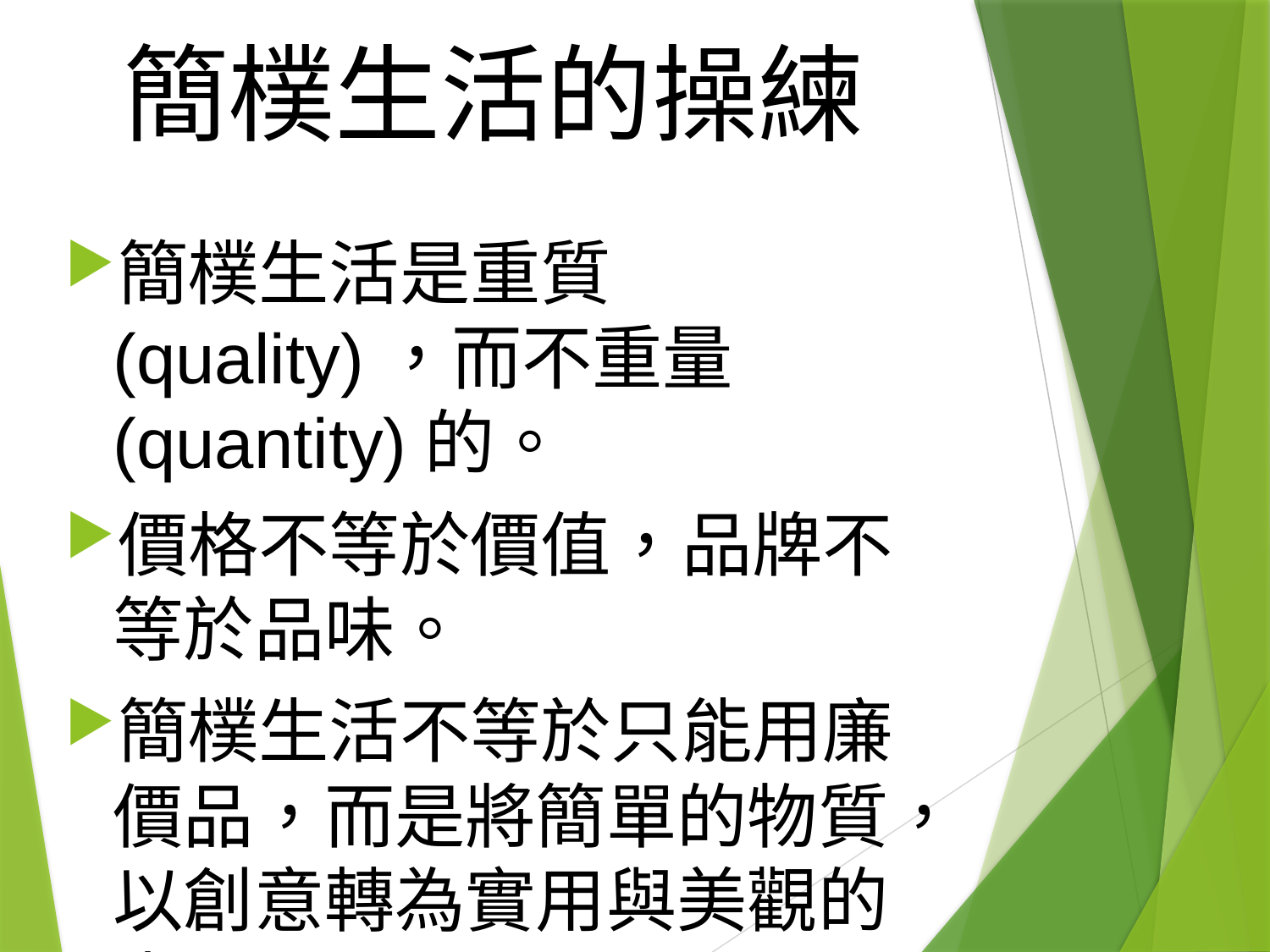

# 簡樸生活的操練
簡樸生活是重質(quality)，而不重量(quantity)的。
價格不等於價值，品牌不等於品味。
簡樸生活不等於只能用廉價品，而是將簡單的物質，以創意轉為實用與美觀的東西。